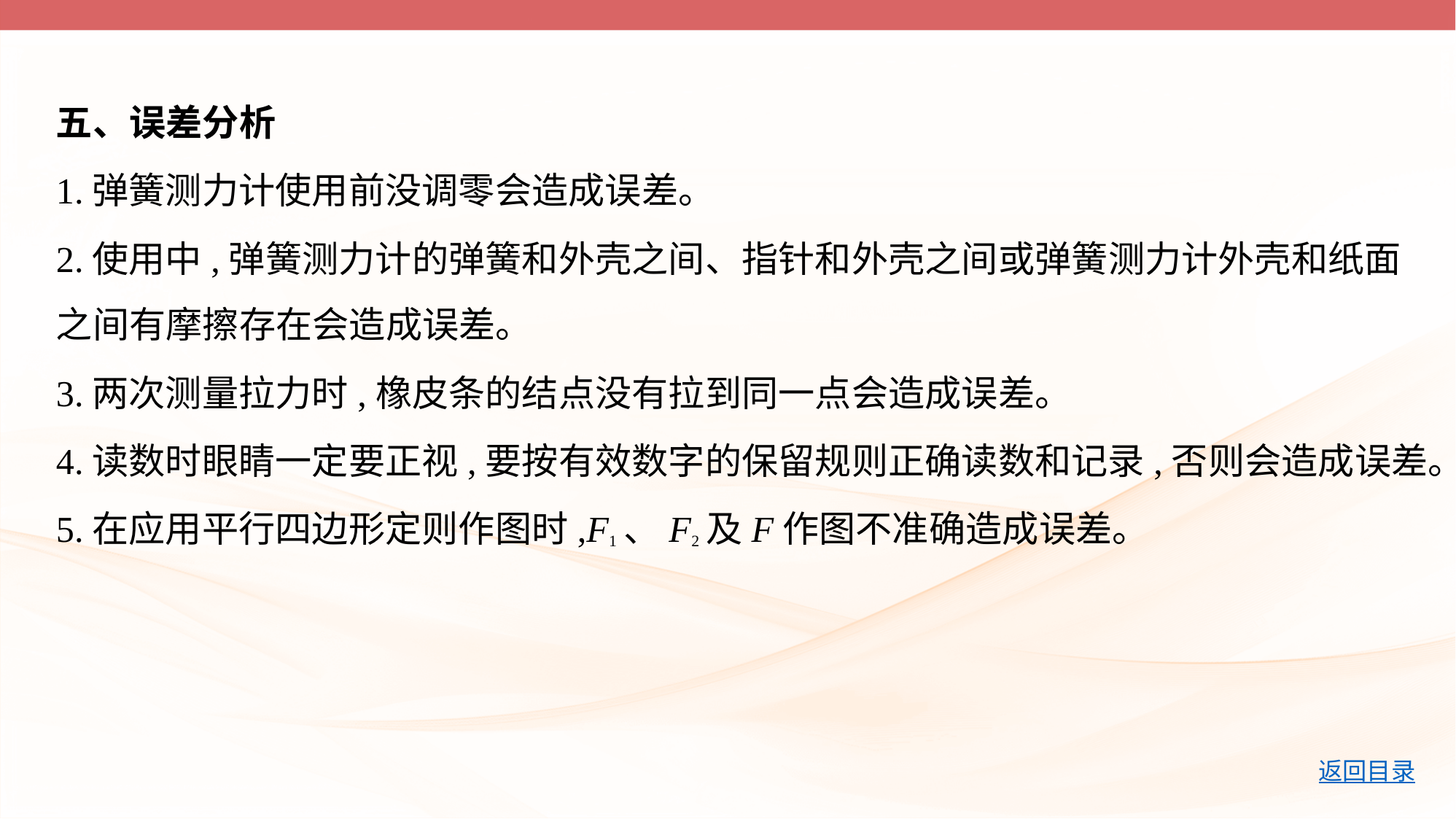

五、误差分析
1.弹簧测力计使用前没调零会造成误差。
2.使用中,弹簧测力计的弹簧和外壳之间、指针和外壳之间或弹簧测力计外壳和纸面
之间有摩擦存在会造成误差。
3.两次测量拉力时,橡皮条的结点没有拉到同一点会造成误差。
4.读数时眼睛一定要正视,要按有效数字的保留规则正确读数和记录,否则会造成误差。
5.在应用平行四边形定则作图时,F1、F2及F作图不准确造成误差。